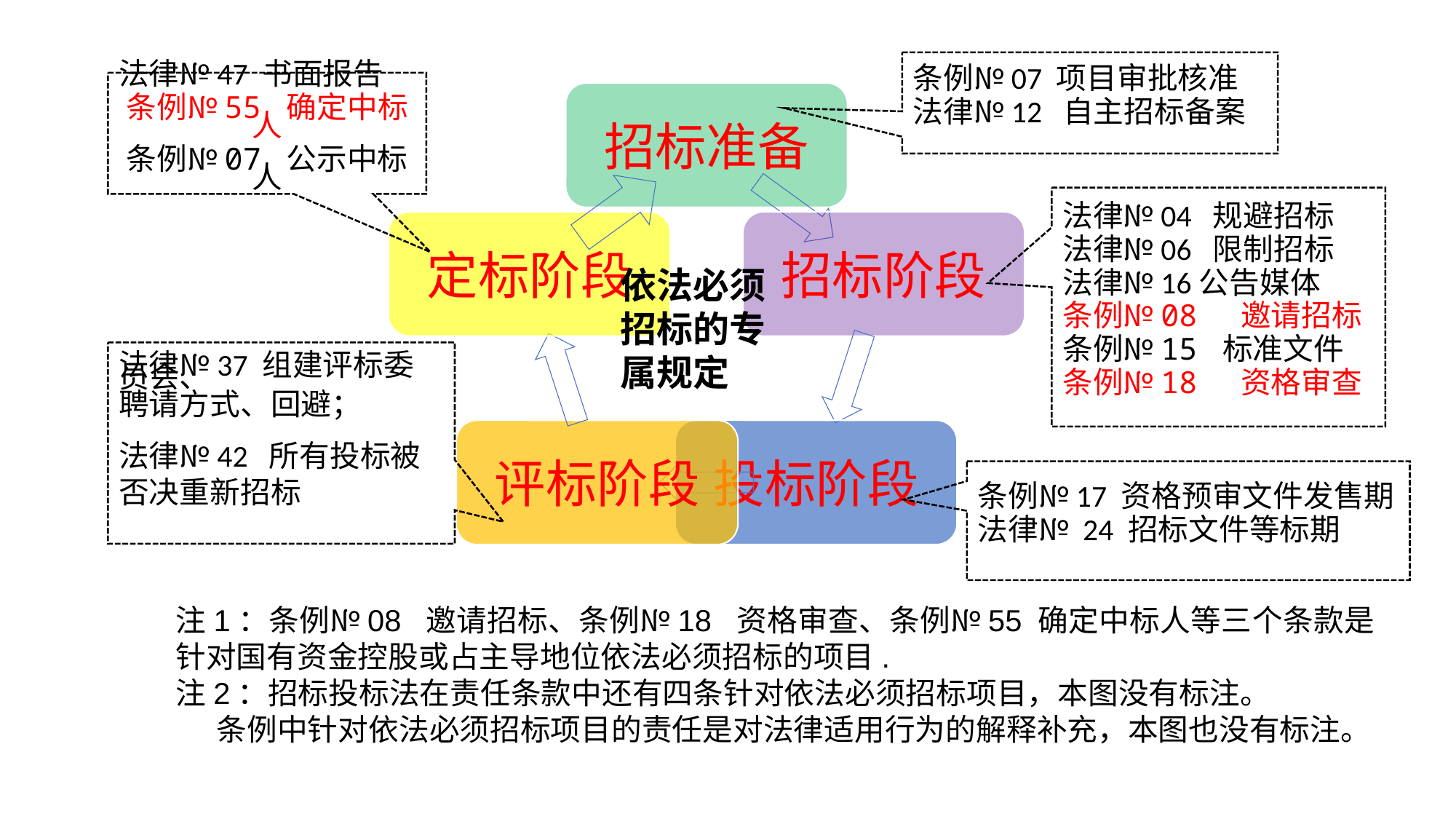

条例№07 项目审批核准
法律№12  自主招标备案
法律№47 书面报告
条例№55 确定中标人
条例№07 公示中标人
招标准备
招标阶段
投标阶段
评标阶段
定标阶段
法律№04  规避招标
法律№06  限制招标
法律№16公告媒体
条例№08  邀请招标
条例№15 标准文件
条例№18  资格审查
依法必须招标的专属规定

法律№37 组建评标委员会、
聘请方式、回避；
法律№42  所有投标被否决重新招标

条例№17 资格预审文件发售期
法律№ 24 招标文件等标期
注1：条例№08  邀请招标、条例№18  资格审查、条例№55 确定中标人等三个条款是针对国有资金控股或占主导地位依法必须招标的项目.
注2：招标投标法在责任条款中还有四条针对依法必须招标项目，本图没有标注。
     条例中针对依法必须招标项目的责任是对法律适用行为的解释补充，本图也没有标注。